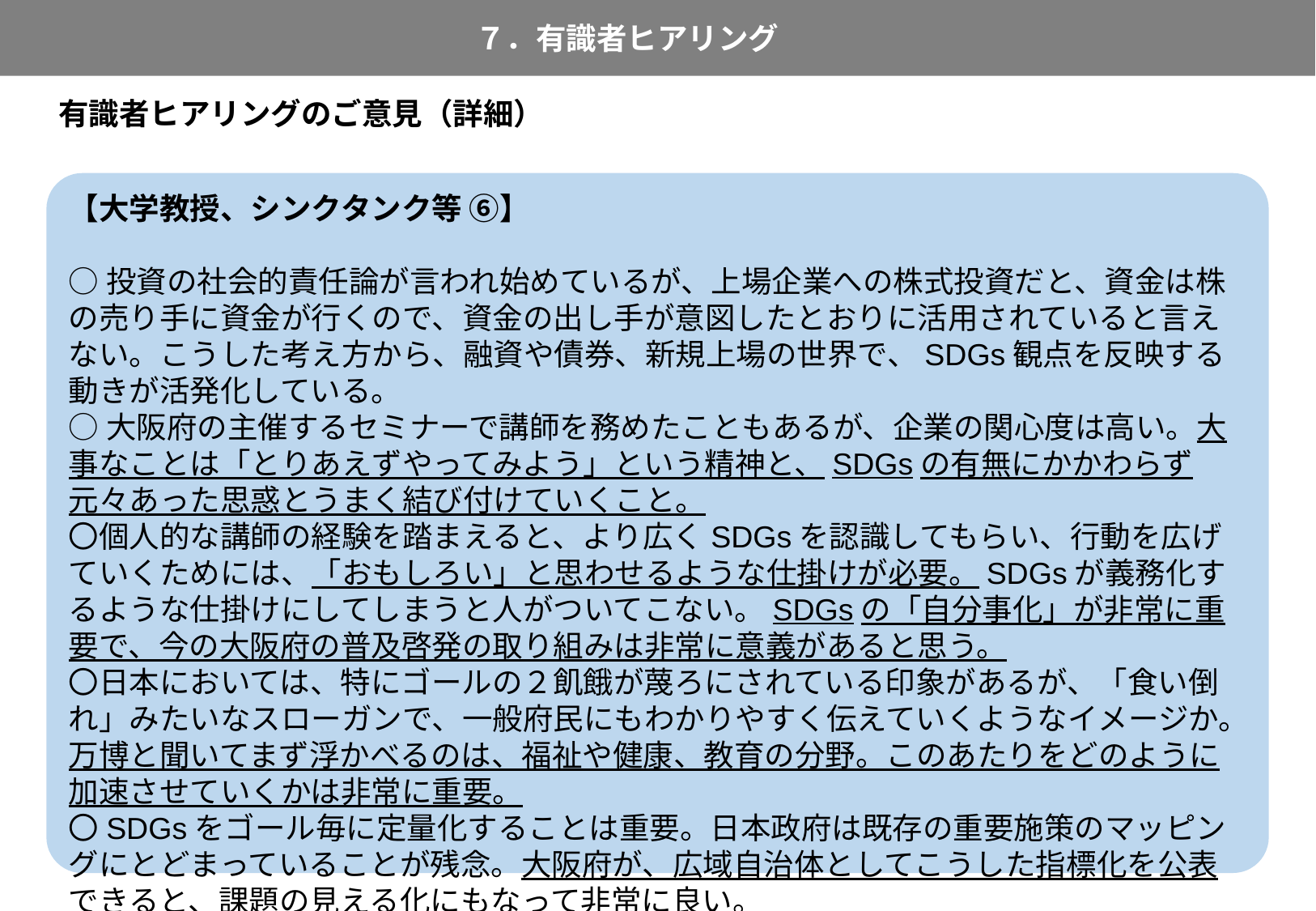

７．有識者ヒアリング
99
有識者ヒアリングのご意見（詳細）
【大学教授、シンクタンク等 ⑥】

○投資の社会的責任論が言われ始めているが、上場企業への株式投資だと、資金は株の売り手に資金が行くので、資金の出し手が意図したとおりに活用されていると言えない。こうした考え方から、融資や債券、新規上場の世界で、SDGs観点を反映する動きが活発化している。
○大阪府の主催するセミナーで講師を務めたこともあるが、企業の関心度は高い。大事なことは「とりあえずやってみよう」という精神と、SDGsの有無にかかわらず元々あった思惑とうまく結び付けていくこと。
〇個人的な講師の経験を踏まえると、より広くSDGsを認識してもらい、行動を広げていくためには、「おもしろい」と思わせるような仕掛けが必要。SDGsが義務化するような仕掛けにしてしまうと人がついてこない。SDGsの「自分事化」が非常に重要で、今の大阪府の普及啓発の取り組みは非常に意義があると思う。
〇日本においては、特にゴールの２飢餓が蔑ろにされている印象があるが、「食い倒れ」みたいなスローガンで、一般府民にもわかりやすく伝えていくようなイメージか。万博と聞いてまず浮かべるのは、福祉や健康、教育の分野。このあたりをどのように加速させていくかは非常に重要。
〇SDGsをゴール毎に定量化することは重要。日本政府は既存の重要施策のマッピングにとどまっていることが残念。大阪府が、広域自治体としてこうした指標化を公表できると、課題の見える化にもなって非常に良い。